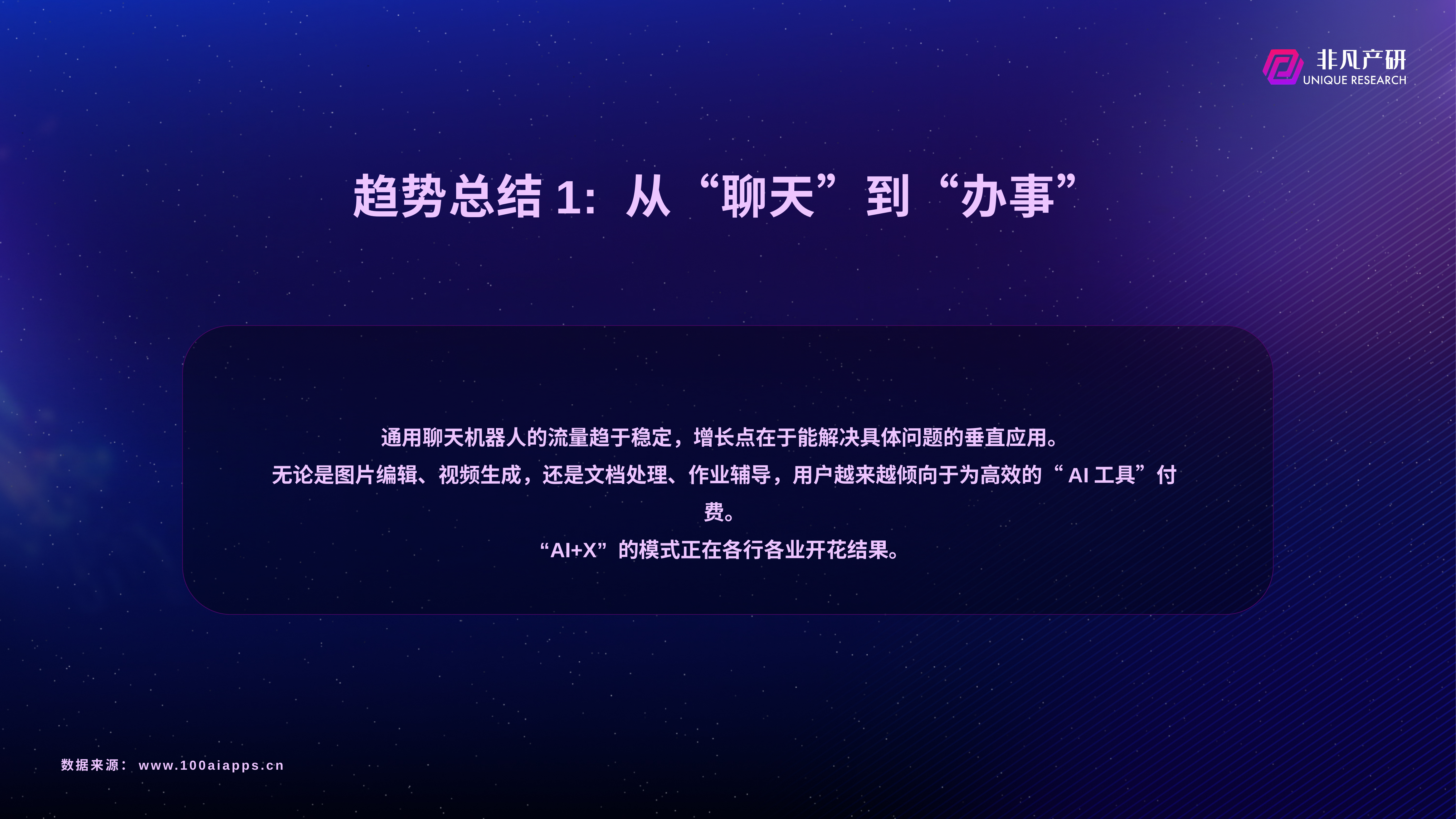

# 趋势总结1: 从“聊天”到“办事”

通用聊天机器人的流量趋于稳定，增长点在于能解决具体问题的垂直应用。
无论是图片编辑、视频生成，还是文档处理、作业辅导，用户越来越倾向于为高效的“AI工具”付费。
“AI+X” 的模式正在各行各业开花结果。